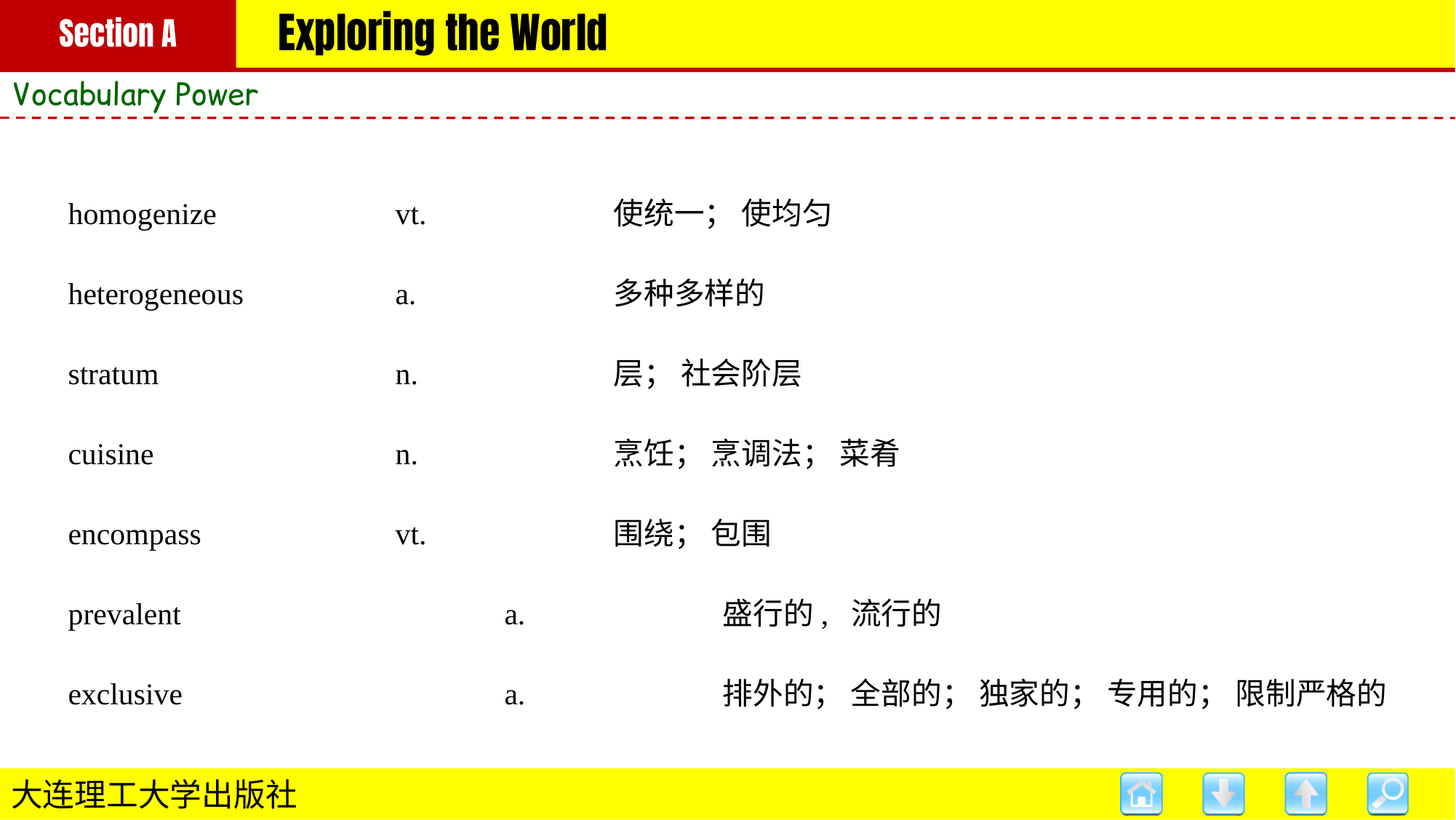

Section A
# Exploring the World
Vocabulary Power
homogenize 		vt. 		使统一； 使均匀
heterogeneous 		a. 		多种多样的
stratum 			n. 		层； 社会阶层
cuisine 			n. 		烹饪； 烹调法； 菜肴
encompass 		vt. 		围绕； 包围
prevalent 			a. 		盛行的,  流行的
exclusive 			a. 		排外的； 全部的； 独家的； 专用的； 限制严格的